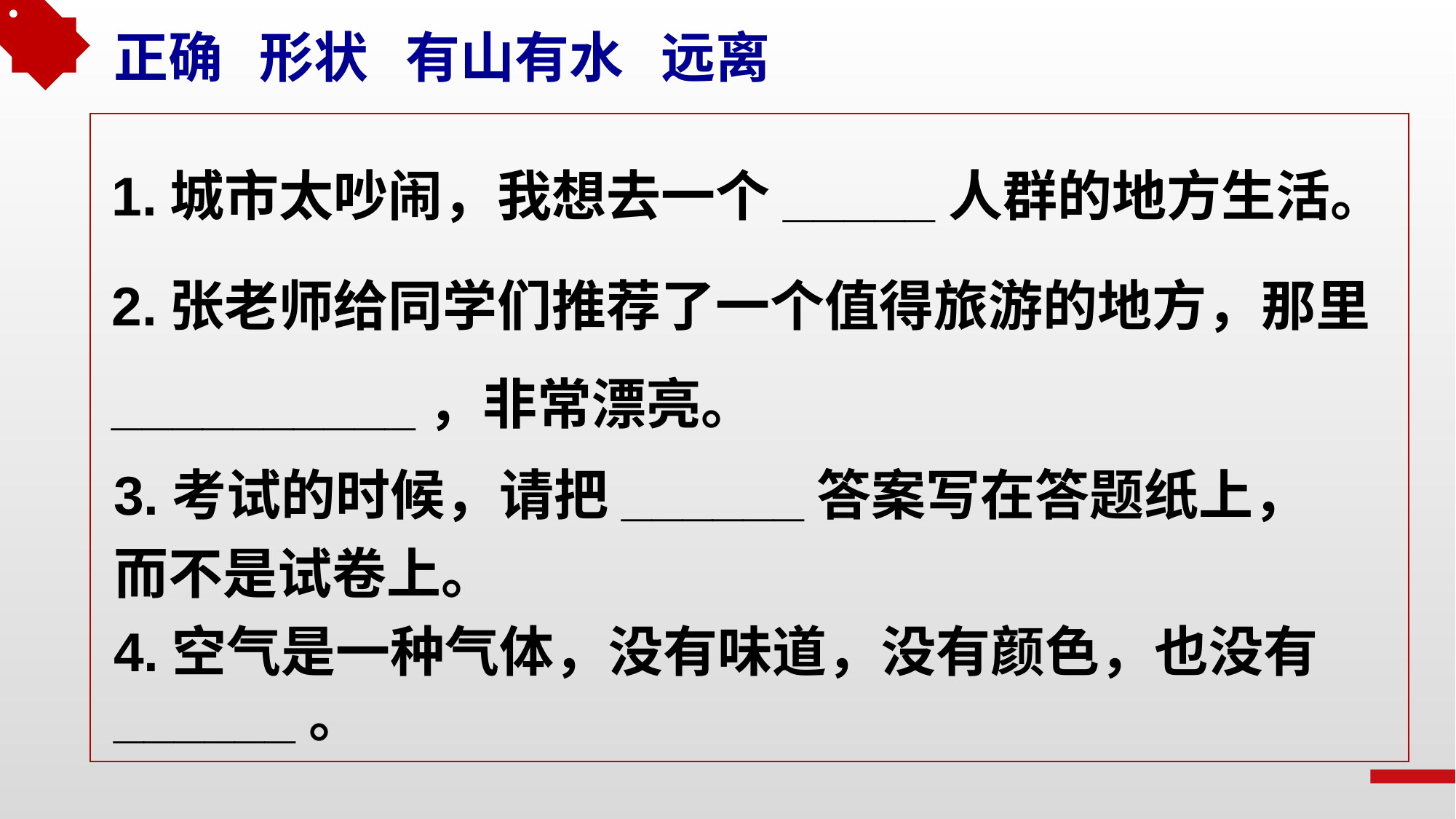

正确   形状   有山有水   远离

1.城市太吵闹，我想去一个_____人群的地方生活。
2.张老师给同学们推荐了一个值得旅游的地方，那里__________，非常漂亮。
3.考试的时候，请把______答案写在答题纸上，而不是试卷上。
4.空气是一种气体，没有味道，没有颜色，也没有______。